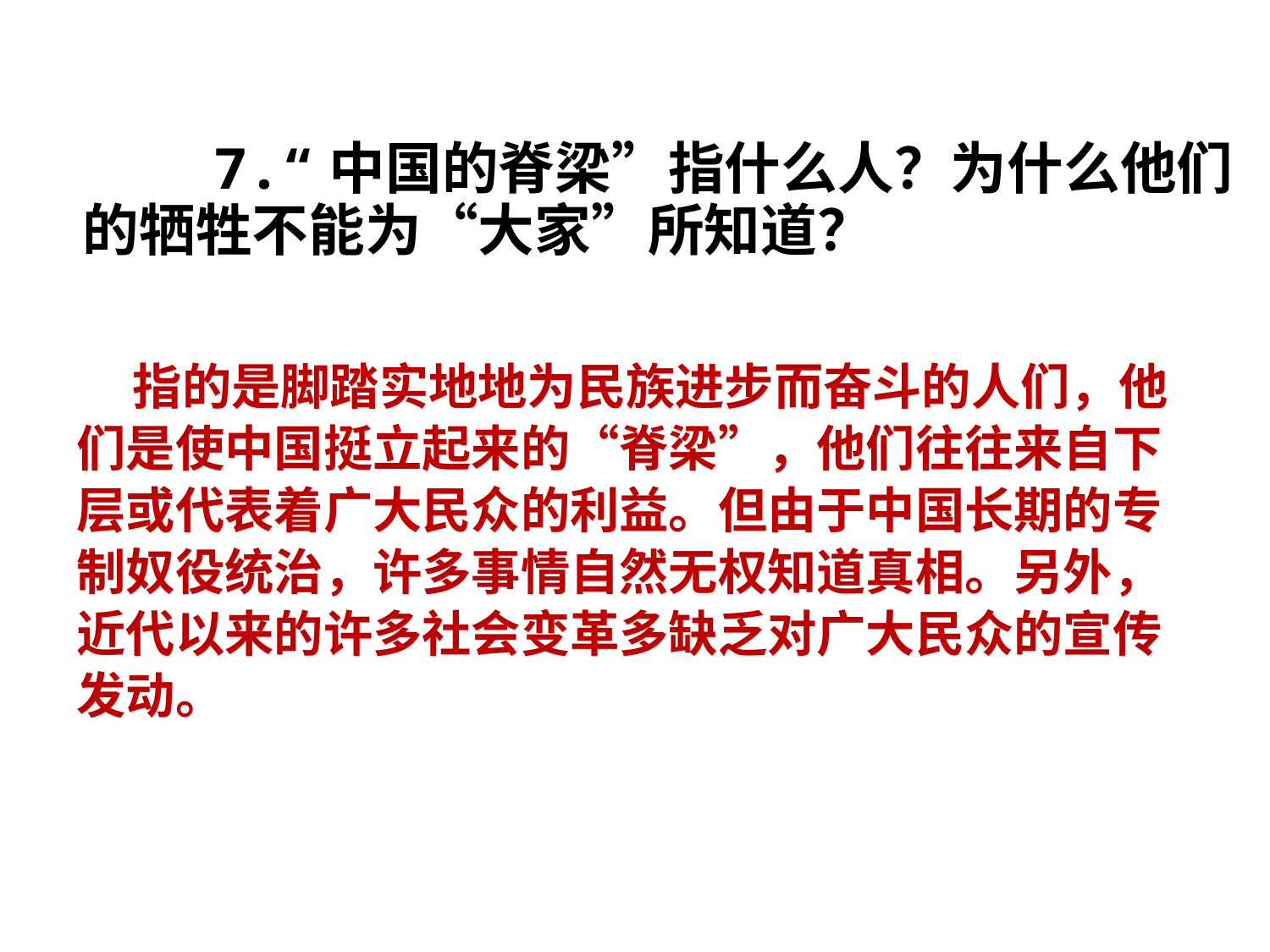

7.“中国的脊梁”指什么人？为什么他们的牺牲不能为“大家”所知道？
    指的是脚踏实地地为民族进步而奋斗的人们，他们是使中国挺立起来的“脊梁”，他们往往来自下层或代表着广大民众的利益。但由于中国长期的专制奴役统治，许多事情自然无权知道真相。另外，近代以来的许多社会变革多缺乏对广大民众的宣传发动。